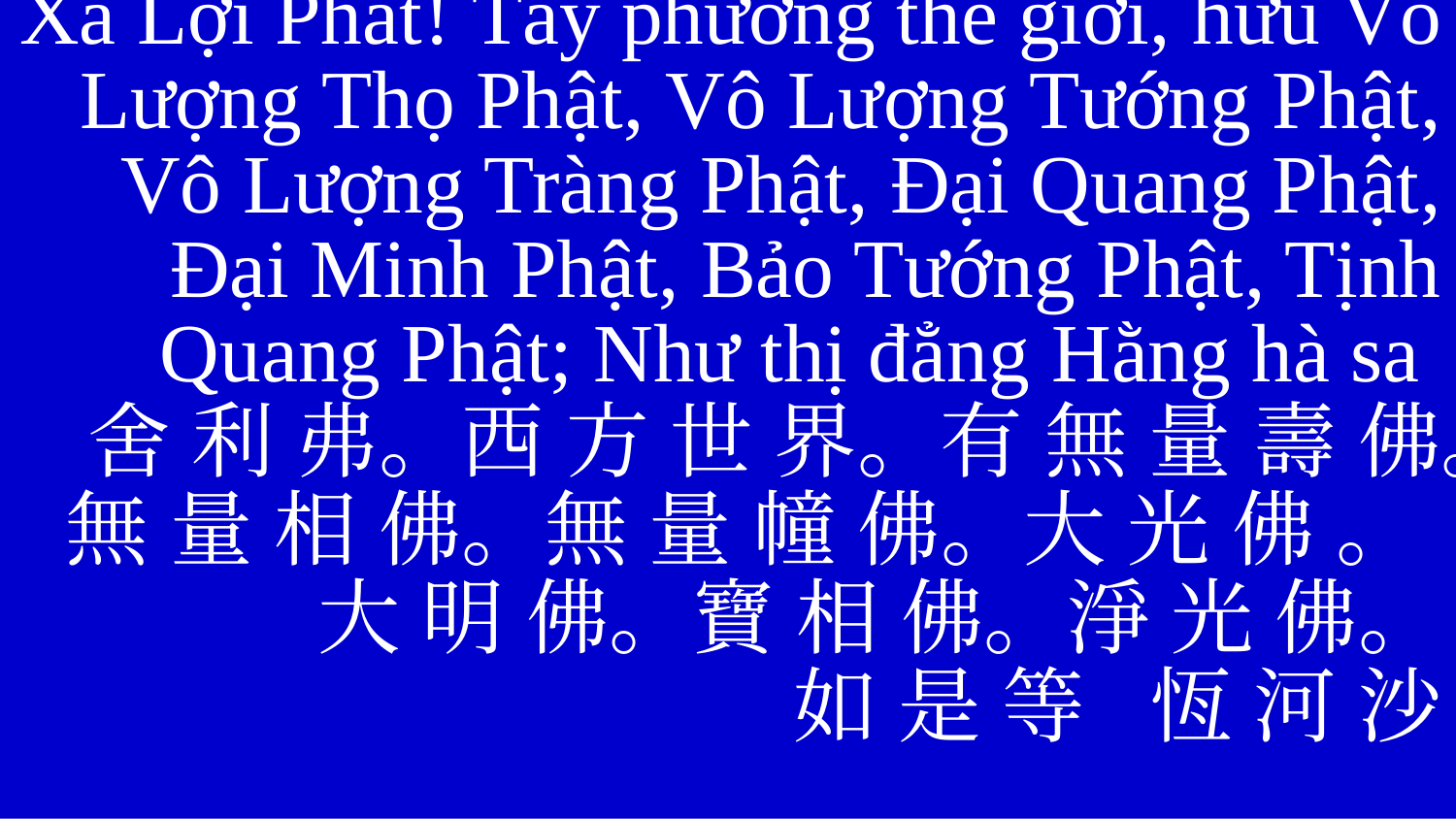

Xá Lợi Phất! Tây phương thế giới, hữu Vô Lượng Thọ Phật, Vô Lượng Tướng Phật, Vô Lượng Tràng Phật, Đại Quang Phật, Đại Minh Phật, Bảo Tướng Phật, Tịnh Quang Phật; Như thị đẳng Hằng hà sa
舍 利 弗。西 方 世 界。有 無 量 壽 佛。
無 量 相 佛。無 量 幢 佛。大 光 佛 。
大 明 佛。寶 相 佛。淨 光 佛。
如 是 等   恆 河 沙